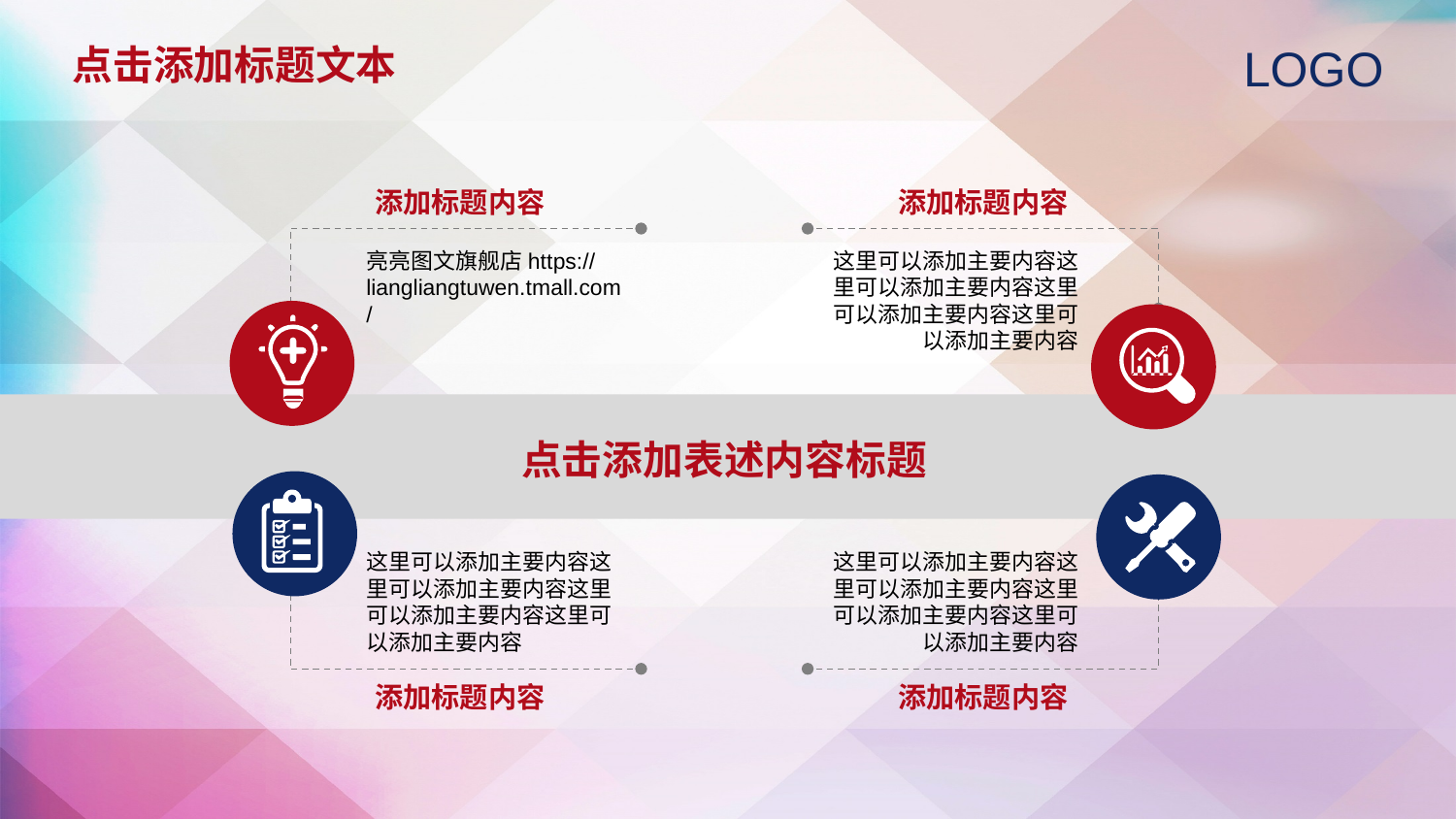

LOGO
点击添加标题文本
添加标题内容
添加标题内容

亮亮图文旗舰店https://liangliangtuwen.tmall.com/
这里可以添加主要内容这里可以添加主要内容这里可以添加主要内容这里可以添加主要内容

点击添加表述内容标题

这里可以添加主要内容这里可以添加主要内容这里可以添加主要内容这里可以添加主要内容
这里可以添加主要内容这里可以添加主要内容这里可以添加主要内容这里可以添加主要内容

添加标题内容
添加标题内容